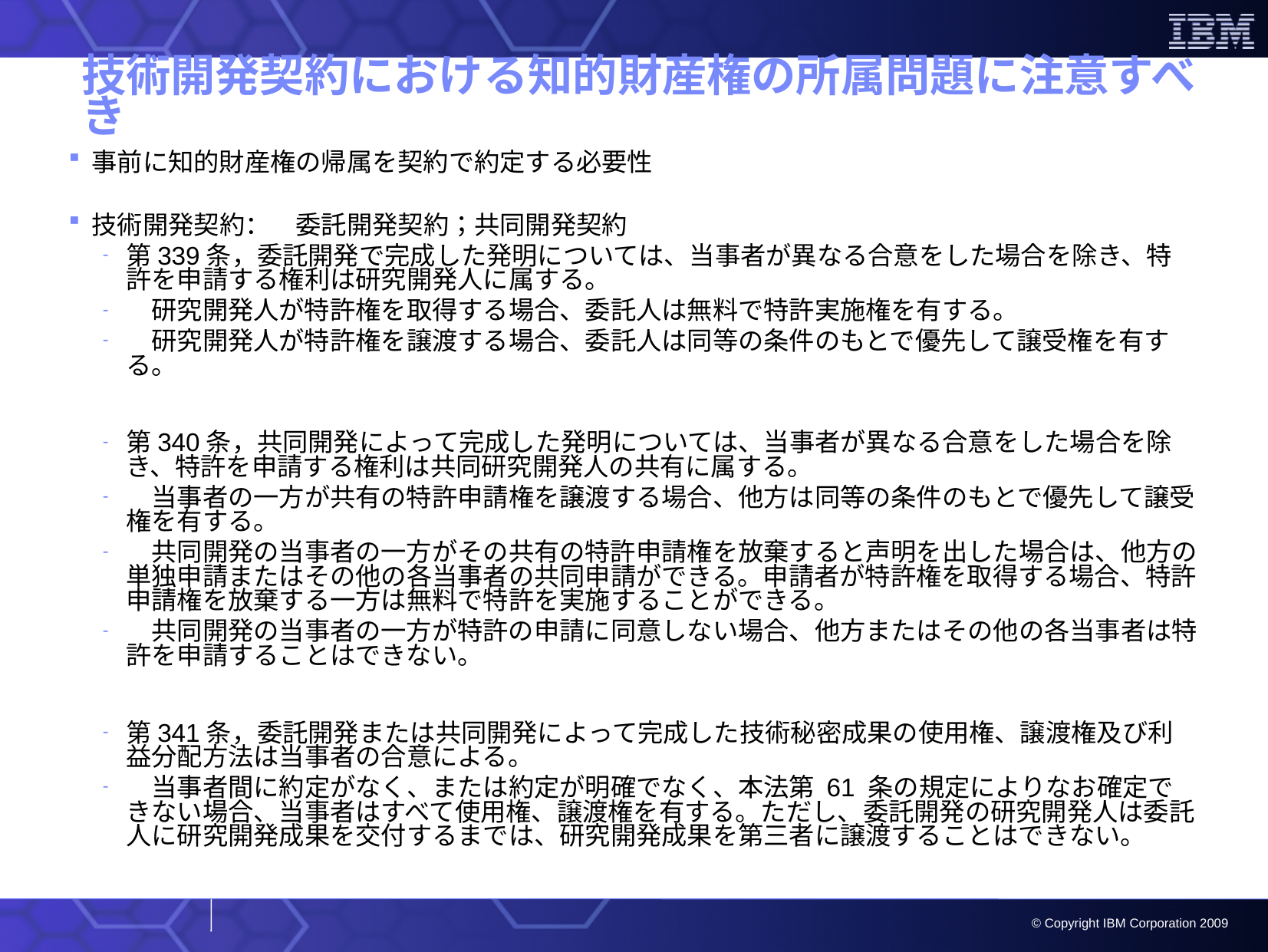

# 技術開発契約における知的財産権の所属問題に注意すべき
事前に知的財産権の帰属を契約で約定する必要性

技術開発契約：　委託開発契約；共同開発契約
第339条，委託開発で完成した発明については、当事者が異なる合意をした場合を除き、特許を申請する権利は研究開発人に属する。
　研究開発人が特許権を取得する場合、委託人は無料で特許実施権を有する。
　研究開発人が特許権を譲渡する場合、委託人は同等の条件のもとで優先して譲受権を有する。

第340条，共同開発によって完成した発明については、当事者が異なる合意をした場合を除き、特許を申請する権利は共同研究開発人の共有に属する。
　当事者の一方が共有の特許申請権を譲渡する場合、他方は同等の条件のもとで優先して譲受権を有する。
　共同開発の当事者の一方がその共有の特許申請権を放棄すると声明を出した場合は、他方の単独申請またはその他の各当事者の共同申請ができる。申請者が特許権を取得する場合、特許申請権を放棄する一方は無料で特許を実施することができる。
　共同開発の当事者の一方が特許の申請に同意しない場合、他方またはその他の各当事者は特許を申請することはできない。

第341条，委託開発または共同開発によって完成した技術秘密成果の使用権、譲渡権及び利益分配方法は当事者の合意による。
　当事者間に約定がなく、または約定が明確でなく、本法第 61 条の規定によりなお確定できない場合、当事者はすべて使用権、譲渡権を有する。ただし、委託開発の研究開発人は委託人に研究開発成果を交付するまでは、研究開発成果を第三者に譲渡することはできない。